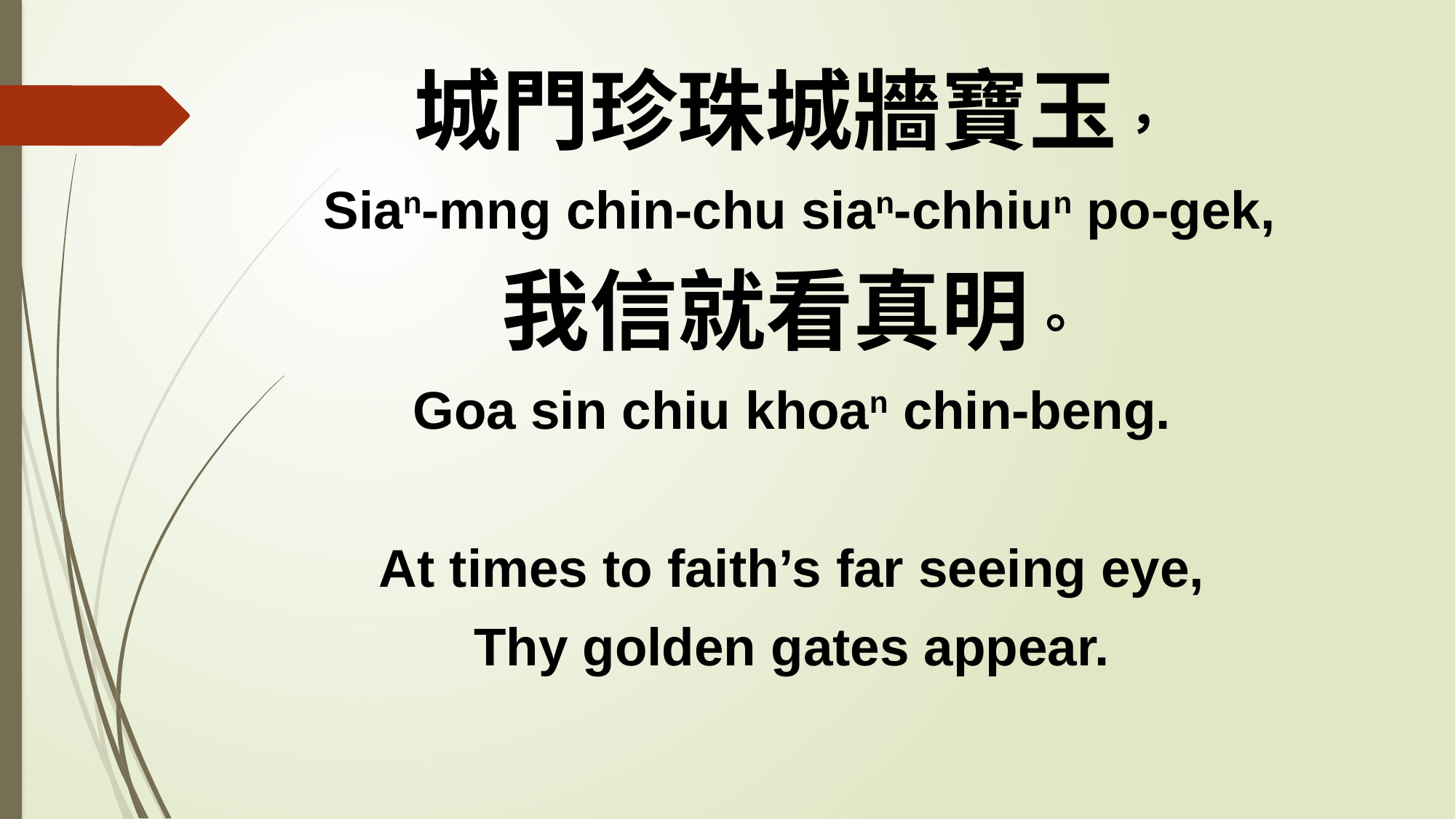

城門珍珠城牆寶玉，
 Sian-mng chin-chu sian-chhiun po-gek,
我信就看真明。
Goa sin chiu khoan chin-beng.

At times to faith’s far seeing eye,
Thy golden gates appear.